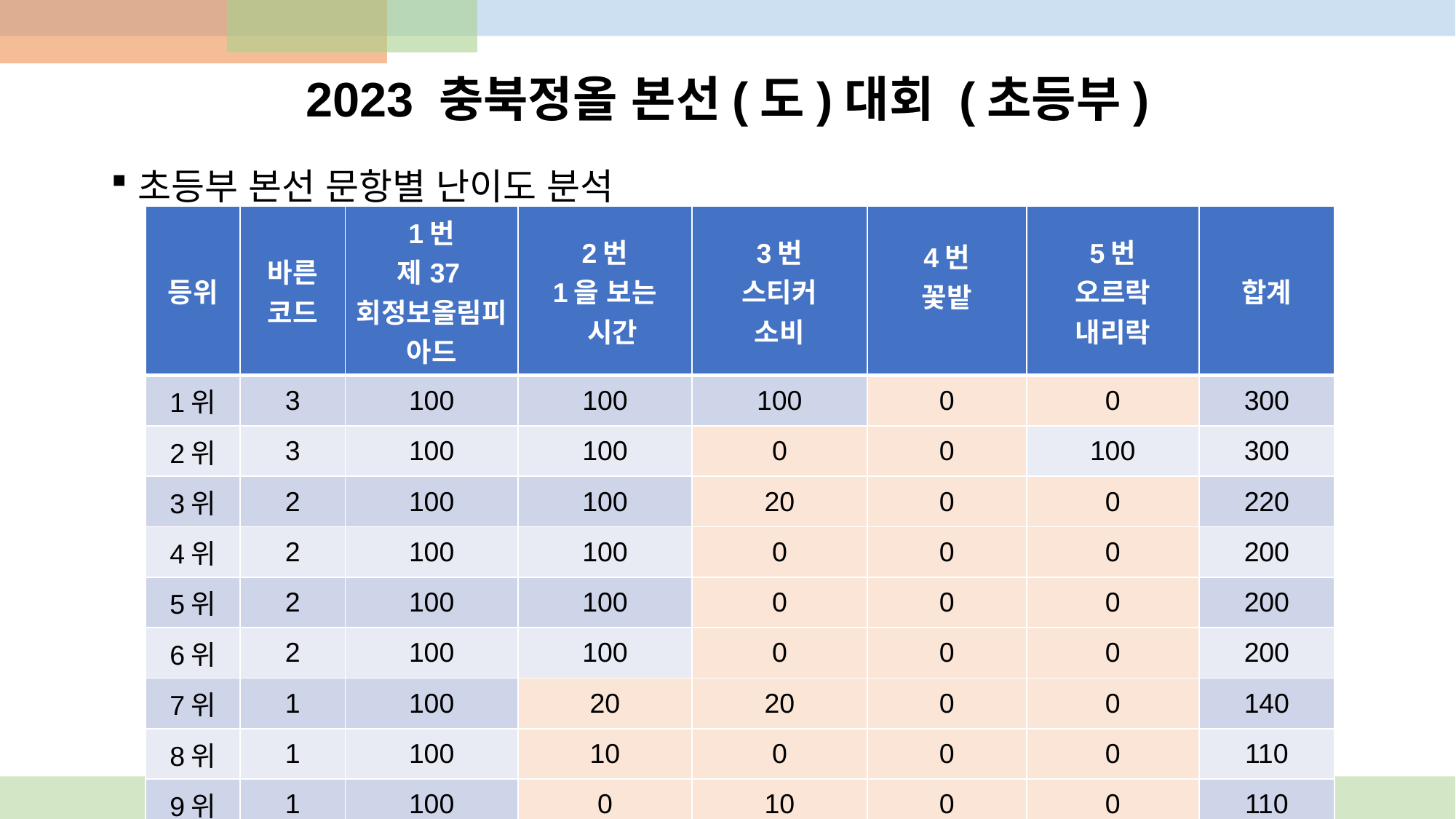

# 2023 충북정올 본선(도)대회 (초등부)
초등부 본선 문항별 난이도 분석
| 등위 | 바른 코드 | 1번 제37회정보올림피아드 | 2번 1을 보는 시간 | 3번 스티커 소비 | 4번 꽃밭 | 5번 오르락 내리락 | 합계 |
| --- | --- | --- | --- | --- | --- | --- | --- |
| 1위 | 3 | 100 | 100 | 100 | 0 | 0 | 300 |
| 2위 | 3 | 100 | 100 | 0 | 0 | 100 | 300 |
| 3위 | 2 | 100 | 100 | 20 | 0 | 0 | 220 |
| 4위 | 2 | 100 | 100 | 0 | 0 | 0 | 200 |
| 5위 | 2 | 100 | 100 | 0 | 0 | 0 | 200 |
| 6위 | 2 | 100 | 100 | 0 | 0 | 0 | 200 |
| 7위 | 1 | 100 | 20 | 20 | 0 | 0 | 140 |
| 8위 | 1 | 100 | 10 | 0 | 0 | 0 | 110 |
| 9위 | 1 | 100 | 0 | 10 | 0 | 0 | 110 |
| 10위 | 1 | 100 | 10 | 0 | 0 | 0 | 110 |